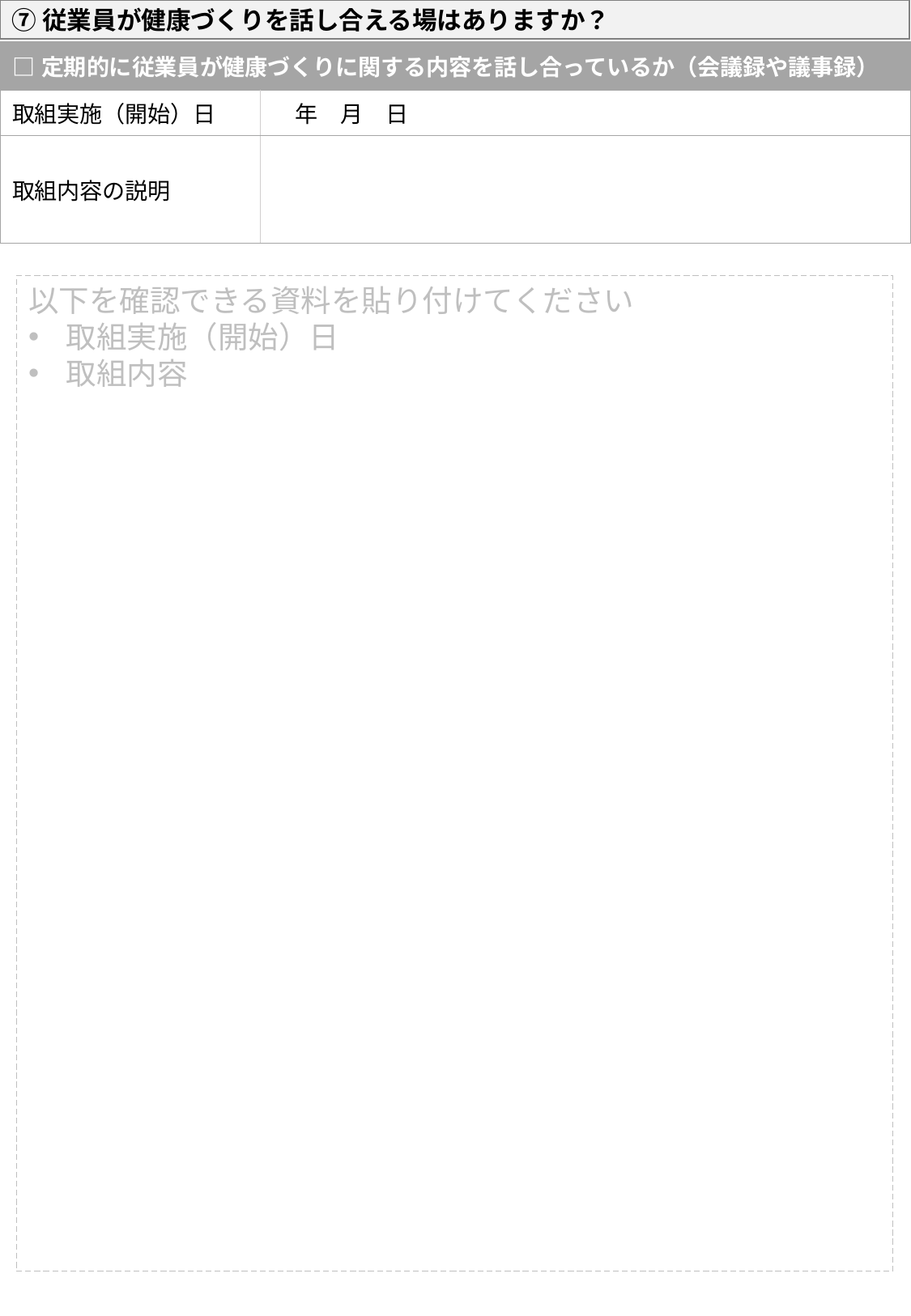

⑦従業員が健康づくりを話し合える場はありますか？
| □定期的に従業員が健康づくりに関する内容を話し合っているか（会議録や議事録） |  |
| --- | --- |
| 取組実施（開始）日 | 年　月　日 |
| 取組内容の説明 |  |
事業所にて添付された資料の内容について詳しくご説明ください。
（ご自由に文言を変えてください。）
以下を確認できる資料を貼り付けてください
取組実施（開始）日
取組内容

継続した実施・開催状況がわかるよう複数回分の議事録等をご提出ください。

なお、内容の確認が必要なため、重ねずにご提出ください。